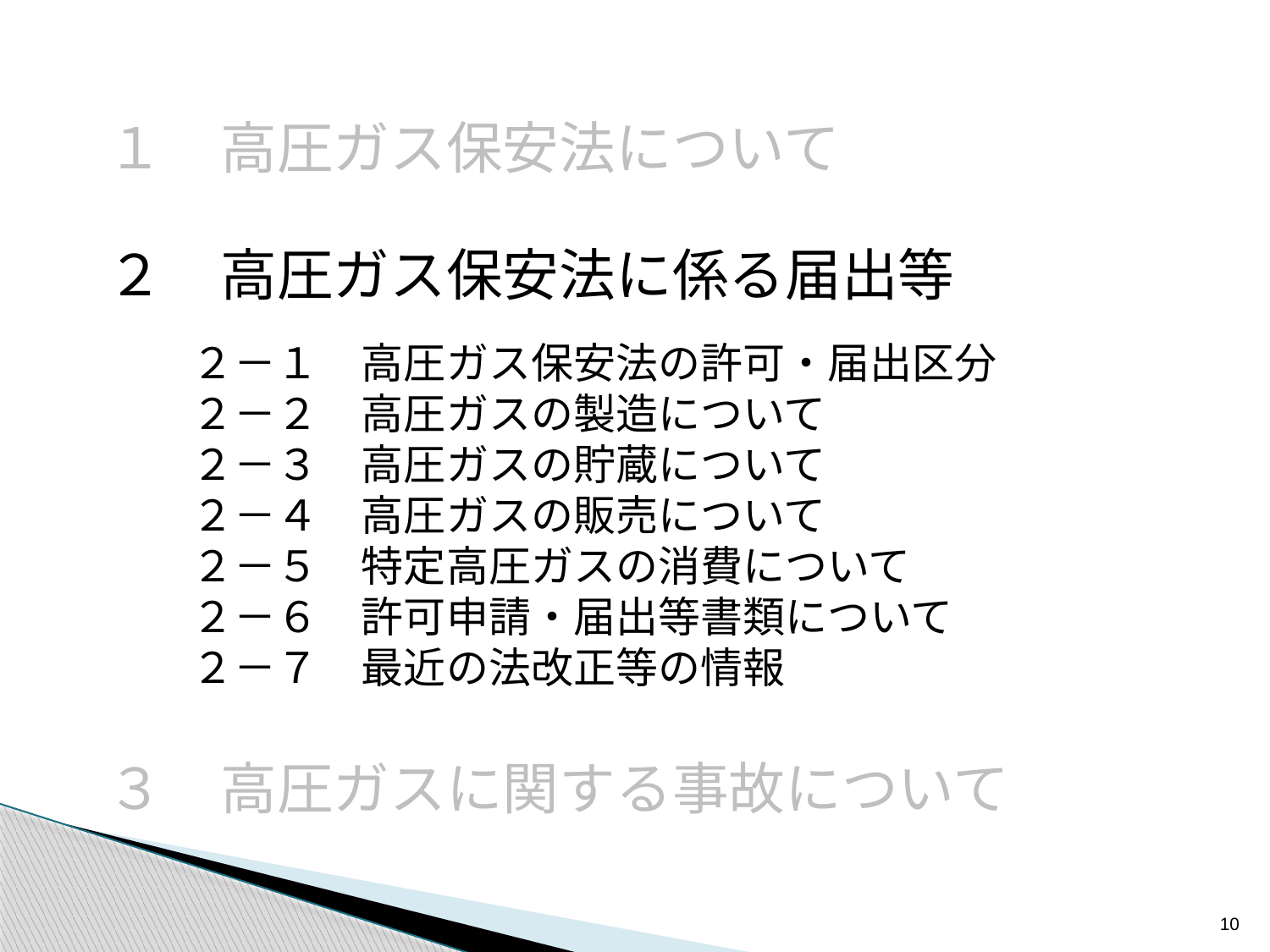

# １　高圧ガス保安法について
２　高圧ガス保安法に係る届出等

　　２－１　高圧ガス保安法の許可・届出区分　
　　２－２　高圧ガスの製造について
　　２－３　高圧ガスの貯蔵について
　　２－４　高圧ガスの販売について
　　２－５　特定高圧ガスの消費について
　　２－６　許可申請・届出等書類について
　　２－７　最近の法改正等の情報
３　高圧ガスに関する事故について
10